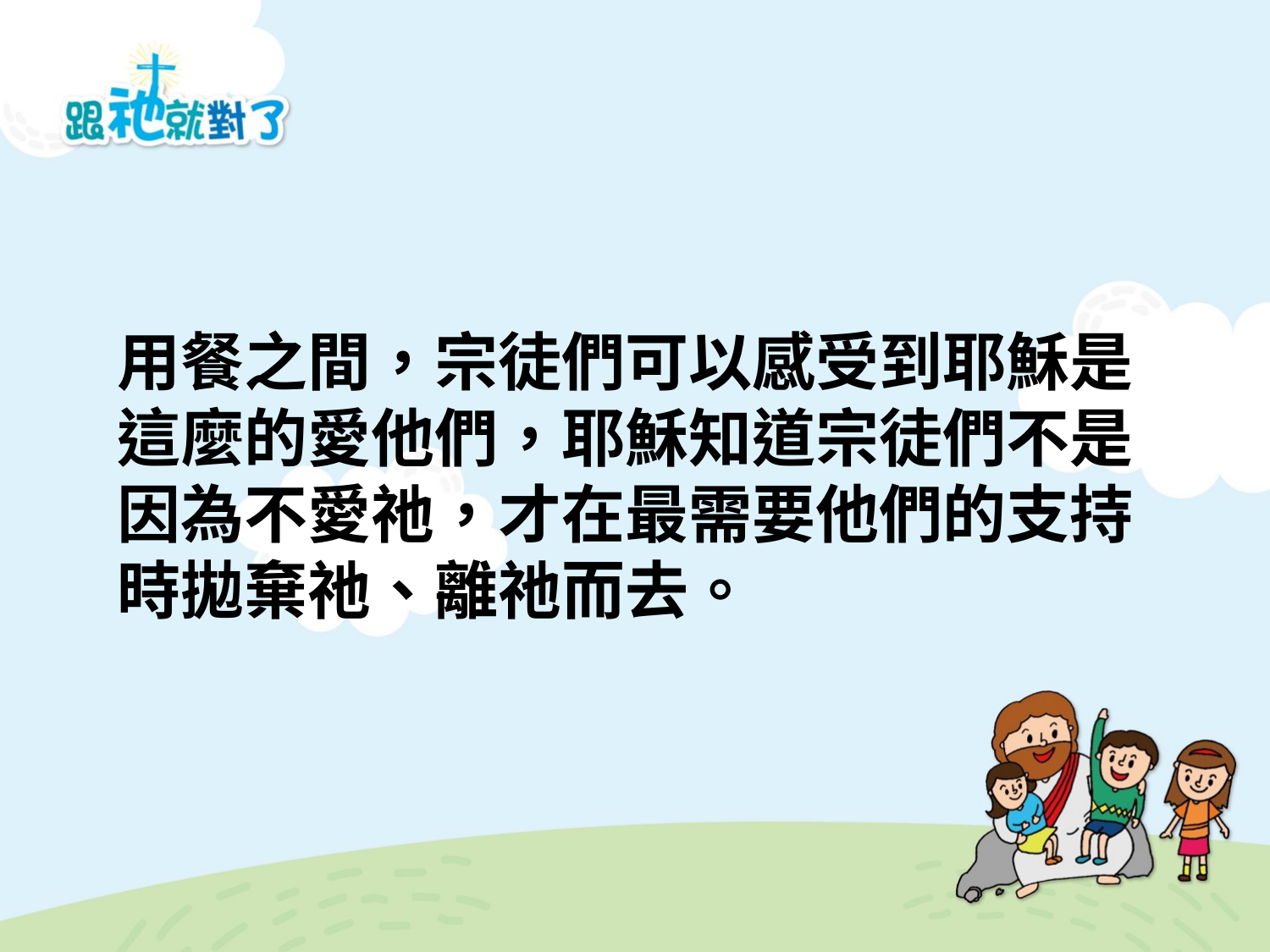

用餐之間，宗徒們可以感受到耶穌是這麼的愛他們，耶穌知道宗徒們不是因為不愛祂，才在最需要他們的支持時拋棄祂、離祂而去。